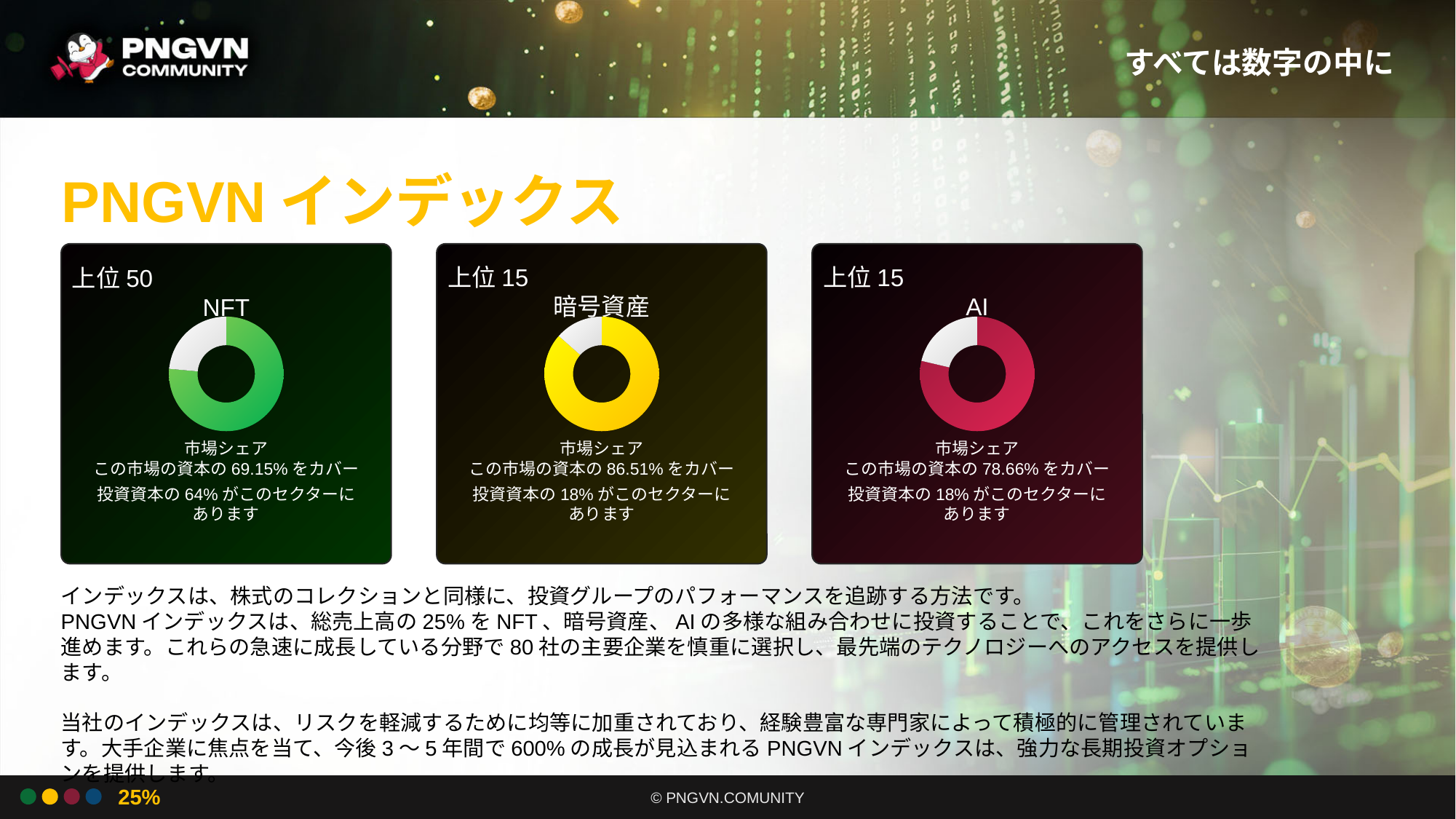

すべては数字の中に
PNGVNインデックス

上位50
NFT

### Chart

| Category | 売上 |
|---|---|
| 第1四半期 | 69.15 |
| 第2四半期 | 21.34 |
市場シェア
この市場の資本の69.15%をカバー

投資資本の64%がこのセクターにあります

上位15
暗号資産

### Chart

| Category | 売上 |
|---|---|
| 第1四半期 | 86.51 |
| 第2四半期 | 13.49 |
市場シェア
この市場の資本の86.51%をカバー

投資資本の18%がこのセクターにあります

上位15
AI

### Chart

| Category | 売上 |
|---|---|
| 第1四半期 | 78.66 |
| 第2四半期 | 21.34 |
市場シェア
この市場の資本の78.66%をカバー

投資資本の18%がこのセクターにあります
インデックスは、株式のコレクションと同様に、投資グループのパフォーマンスを追跡する方法です。
PNGVNインデックスは、総売上高の25%をNFT、暗号資産、AIの多様な組み合わせに投資することで、これをさらに一歩進めます。これらの急速に成長している分野で80社の主要企業を慎重に選択し、最先端のテクノロジーへのアクセスを提供します。

当社のインデックスは、リスクを軽減するために均等に加重されており、経験豊富な専門家によって積極的に管理されています。大手企業に焦点を当て、今後3〜5年間で600%の成長が見込まれるPNGVNインデックスは、強力な長期投資オプションを提供します。
25%